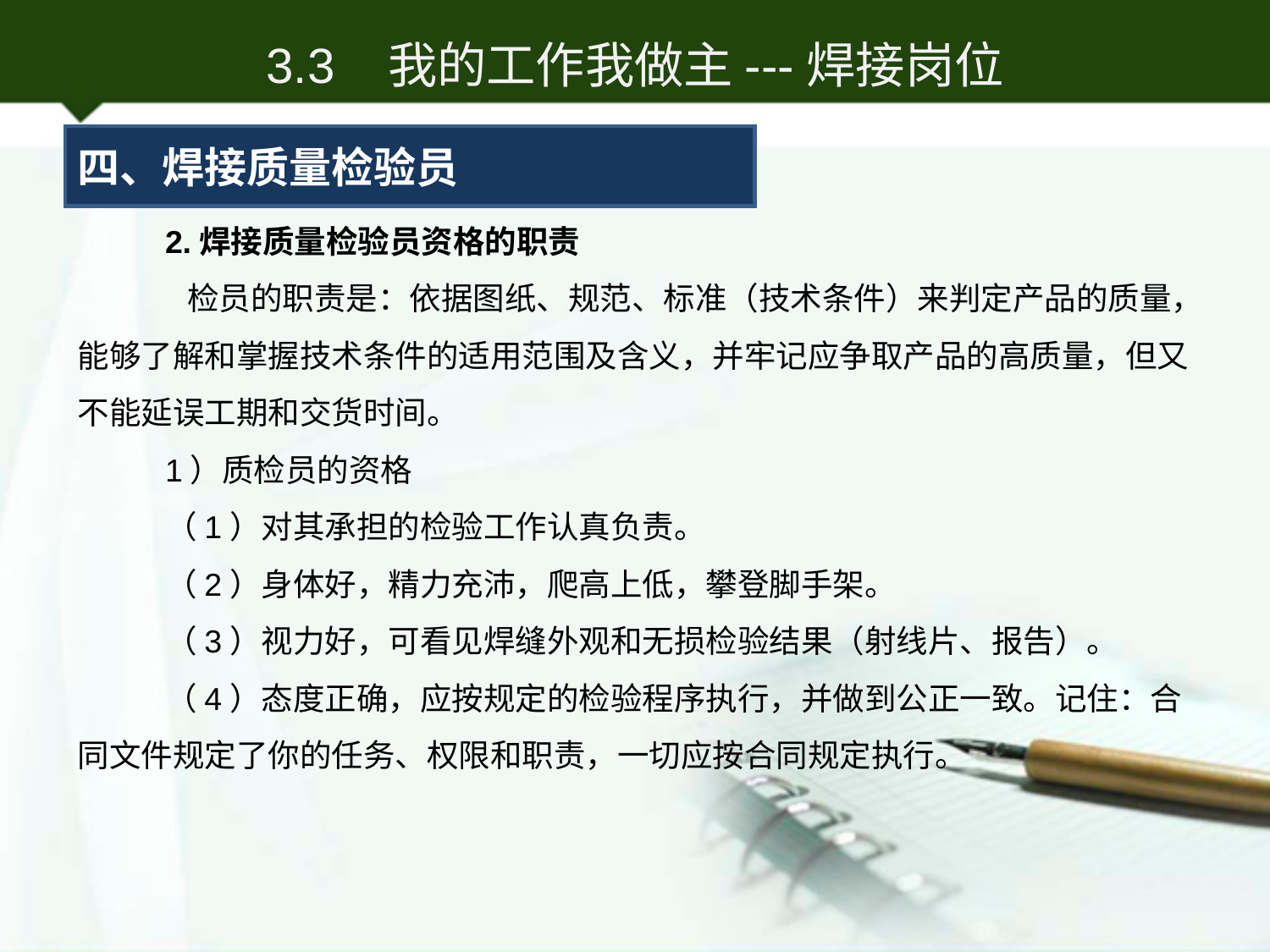

3.3   我的工作我做主---焊接岗位
四、焊接质量检验员
2.焊接质量检验员资格的职责
  检员的职责是：依据图纸、规范、标准（技术条件）来判定产品的质量，能够了解和掌握技术条件的适用范围及含义，并牢记应争取产品的高质量，但又不能延误工期和交货时间。
1）质检员的资格
（1）对其承担的检验工作认真负责。
（2）身体好，精力充沛，爬高上低，攀登脚手架。
（3）视力好，可看见焊缝外观和无损检验结果（射线片、报告）。
（4）态度正确，应按规定的检验程序执行，并做到公正一致。记住：合同文件规定了你的任务、权限和职责，一切应按合同规定执行。